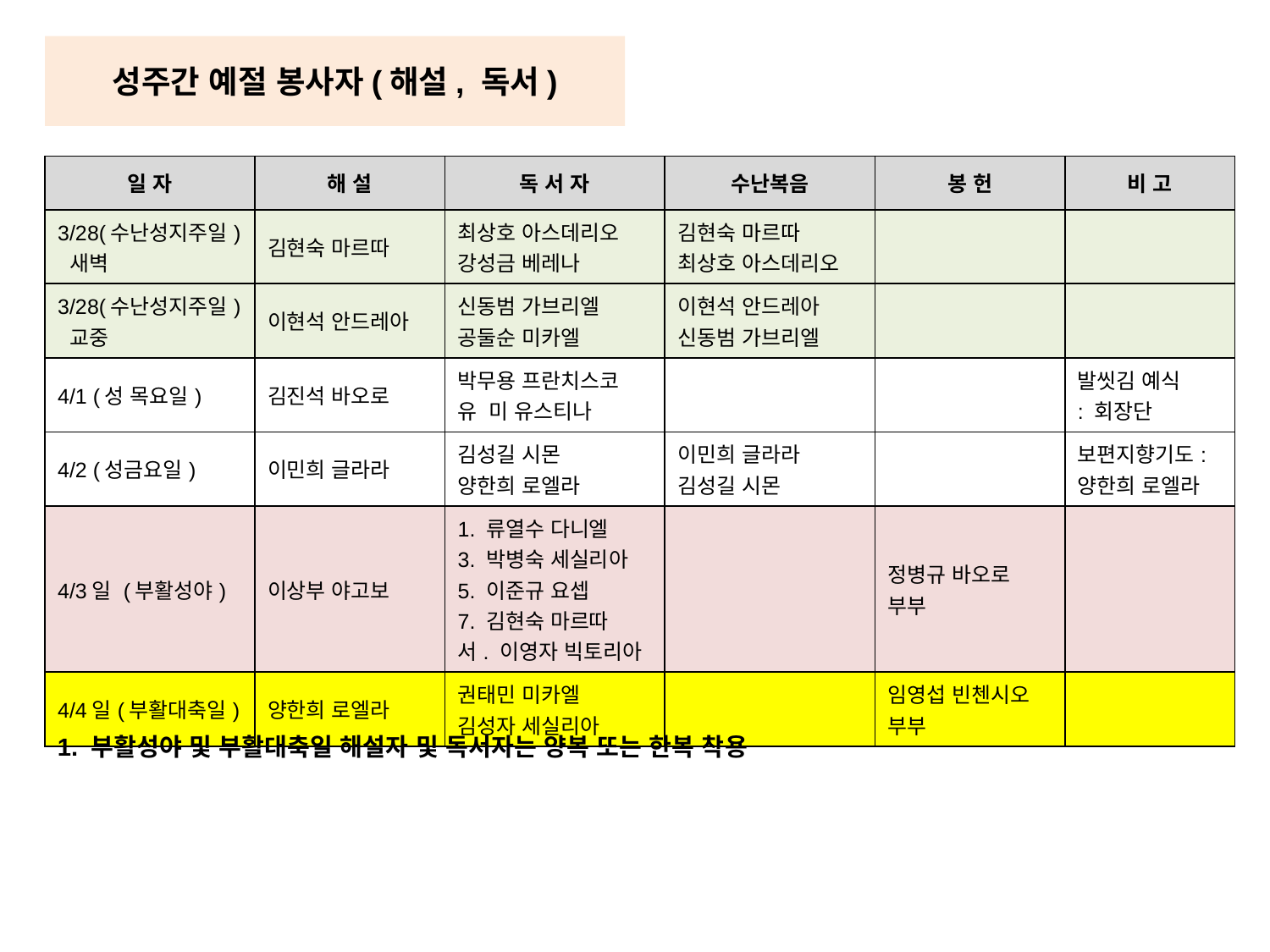

성주간 예절 봉사자(해설, 독서)
| 일 자 | 해 설 | 독 서 자 | 수난복음 | 봉 헌 | 비 고 |
| --- | --- | --- | --- | --- | --- |
| 3/28(수난성지주일) 새벽 | 김현숙 마르따 | 최상호 아스데리오 강성금 베레나 | 김현숙 마르따 최상호 아스데리오 |  |  |
| 3/28(수난성지주일) 교중 | 이현석 안드레아 | 신동범 가브리엘 공둘순 미카엘 | 이현석 안드레아 신동범 가브리엘 |  |  |
| 4/1 (성 목요일) | 김진석 바오로 | 박무용 프란치스코 유 미 유스티나 |  |  | 발씻김 예식 : 회장단 |
| 4/2 (성금요일) | 이민희 글라라 | 김성길 시몬 양한희 로엘라 | 이민희 글라라 김성길 시몬 |  | 보편지향기도: 양한희 로엘라 |
| 4/3일 (부활성야) | 이상부 야고보 | 1. 류열수 다니엘 3. 박병숙 세실리아 5. 이준규 요셉 7. 김현숙 마르따 서. 이영자 빅토리아 |  | 정병규 바오로 부부 |  |
| 4/4일(부활대축일) | 양한희 로엘라 | 권태민 미카엘 김성자 세실리아 |  | 임영섭 빈첸시오 부부 |  |
1. 부활성야 및 부활대축일 해설자 및 독서자는 양복 또는 한복 착용